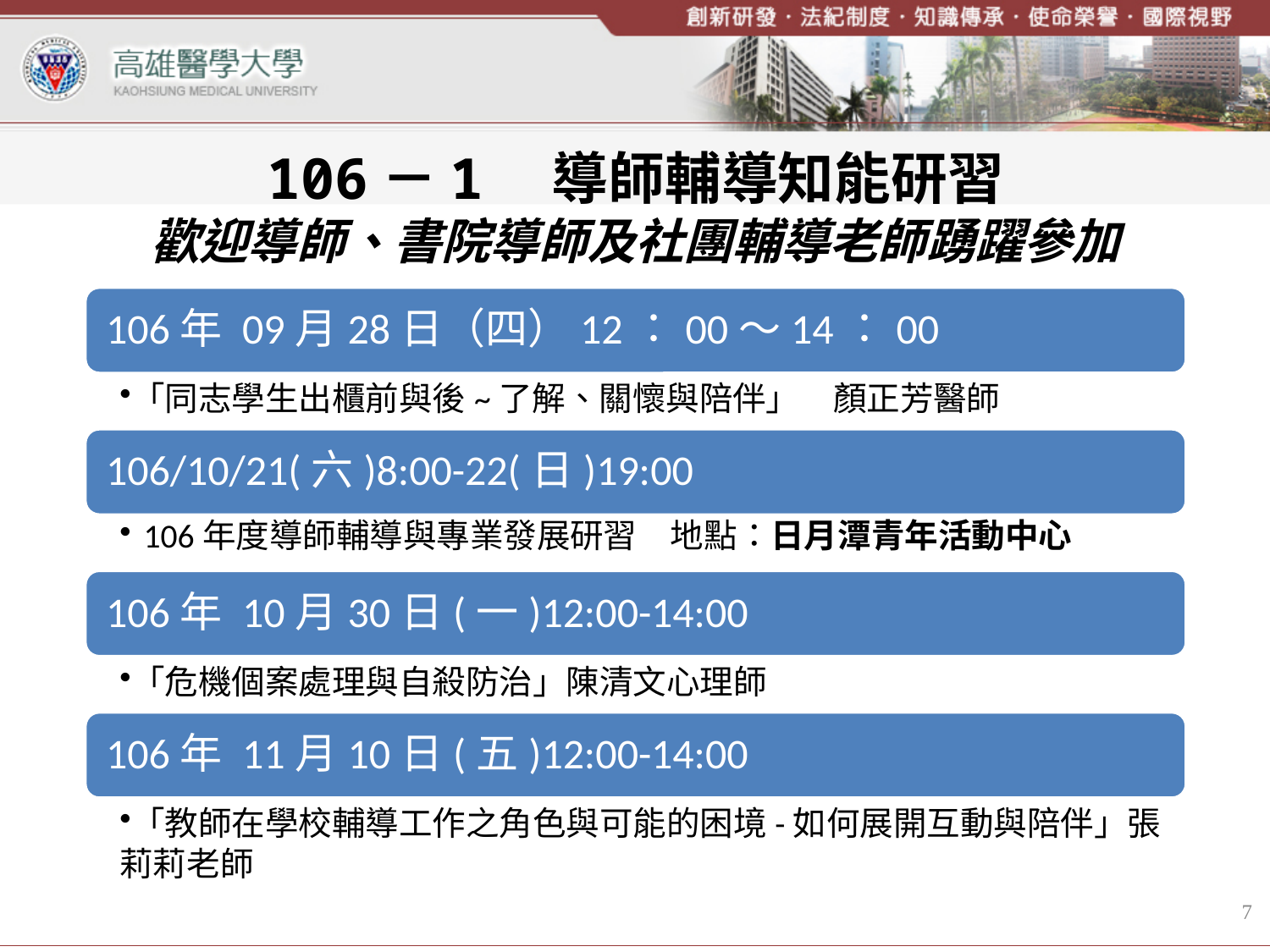

# 106－1　導師輔導知能研習 歡迎導師、書院導師及社團輔導老師踴躍參加
106年 09月28日（四）12：00～14：00
「同志學生出櫃前與後~了解、關懷與陪伴」　顏正芳醫師
106/10/21(六)8:00-22(日)19:00
106年度導師輔導與專業發展研習　地點：日月潭青年活動中心
106年 10月30日(一)12:00-14:00
「危機個案處理與自殺防治」陳清文心理師
106年 11月10日(五)12:00-14:00
「教師在學校輔導工作之角色與可能的困境-如何展開互動與陪伴」張莉莉老師
7